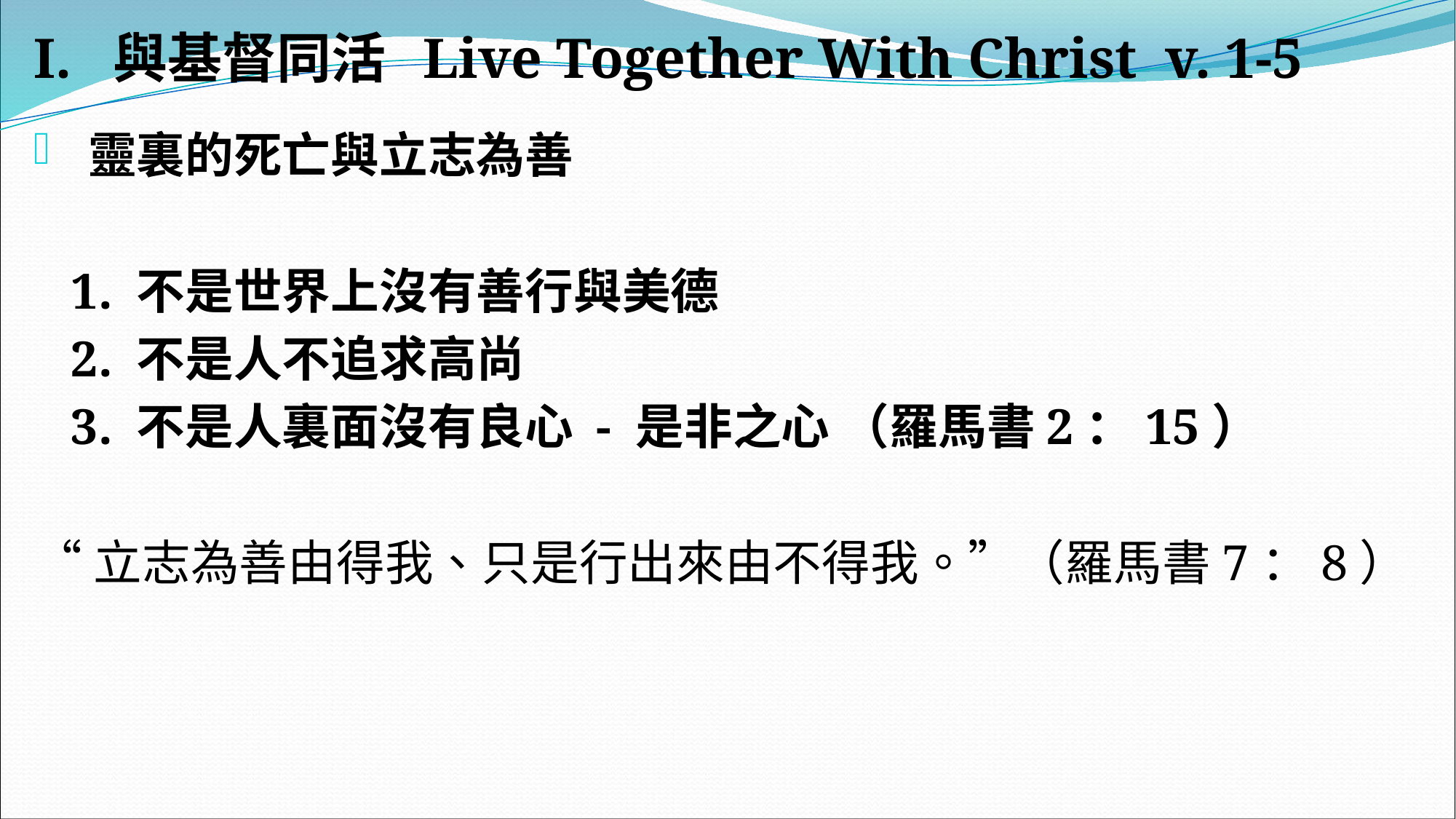

#
I.  與基督同活  Live Together With Christ  v. 1-5

靈裏的死亡與立志為善

   1. 不是世界上沒有善行與美德
   2. 不是人不追求高尚
   3. 不是人裏面沒有良心 - 是非之心 （羅馬書2：15）

“立志為善由得我、只是行出來由不得我。”（羅馬書7：8）